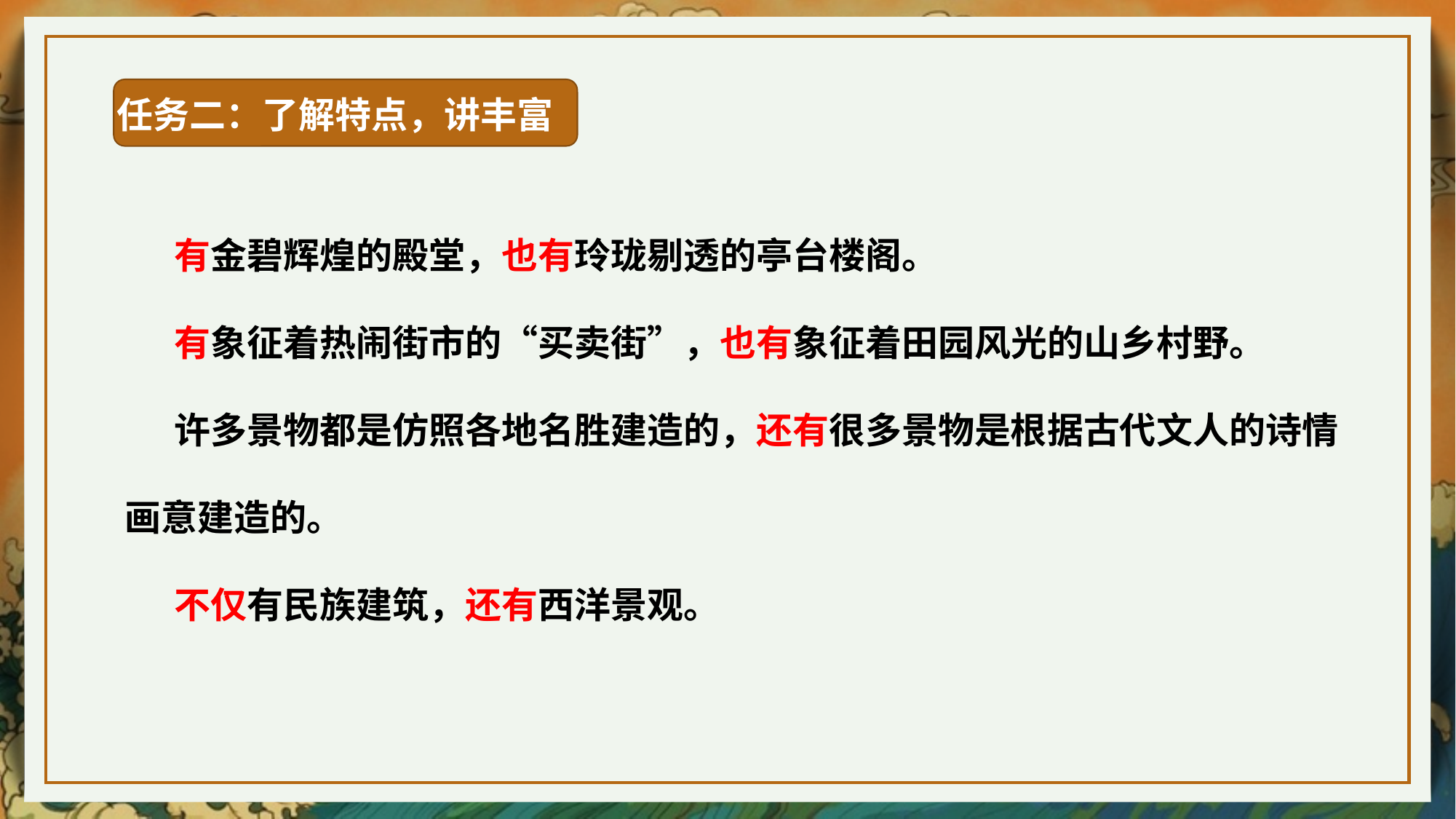

任务二：了解特点，讲丰富
     有金碧辉煌的殿堂，也有玲珑剔透的亭台楼阁。
     有象征着热闹街市的“买卖街”，也有象征着田园风光的山乡村野。
     许多景物都是仿照各地名胜建造的，还有很多景物是根据古代文人的诗情画意建造的。
     不仅有民族建筑，还有西洋景观。